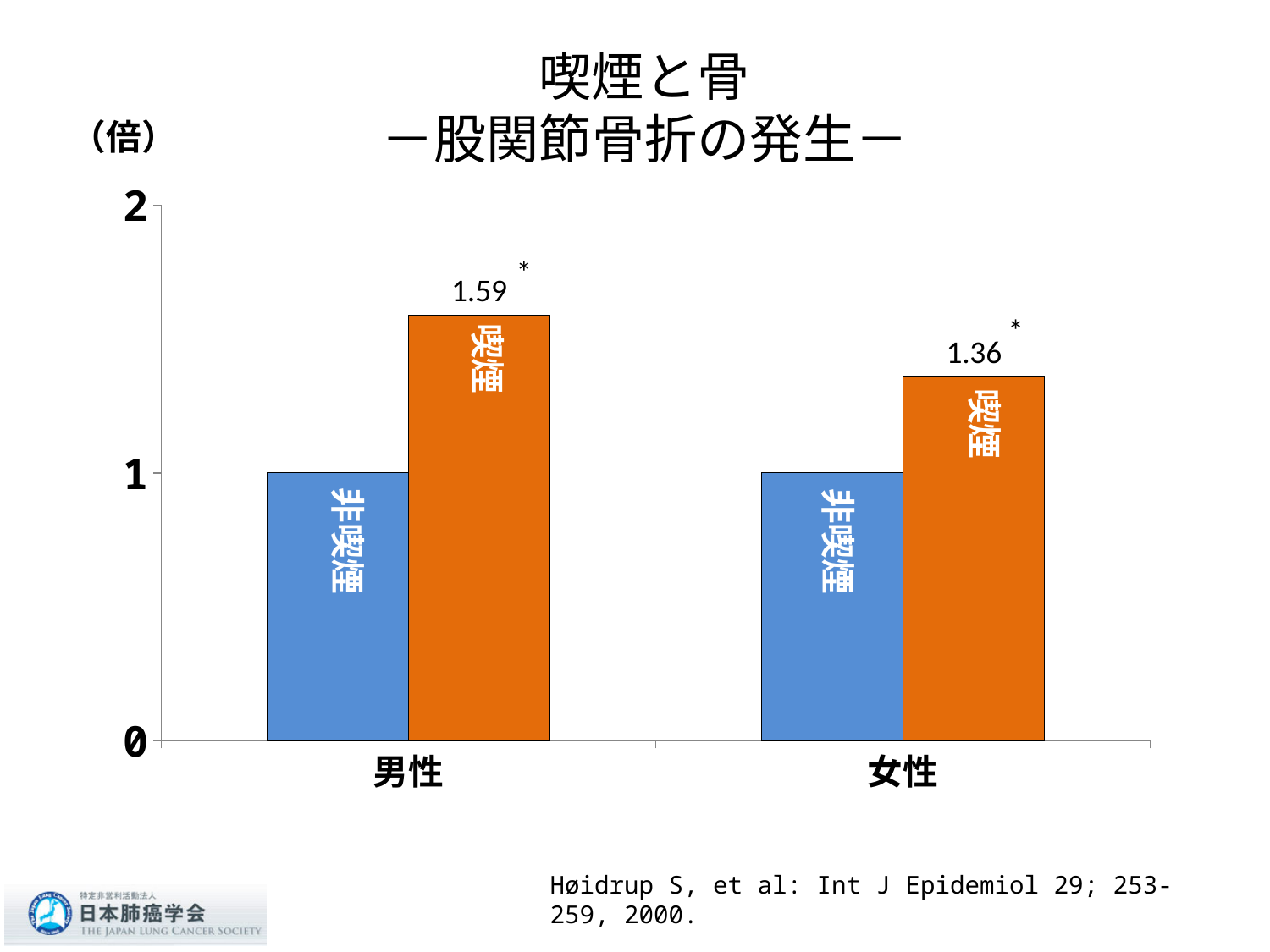

# 喫煙と骨 －股関節骨折の発生－
（倍）

### Chart

| Category | 系列 1 | 系列 2 |
|---|---|---|
| 男性 | 1.0 | 1.59 |
| 女性 | 1.0 | 1.36 |
*
*
喫煙
喫煙
非喫煙
非喫煙
Høidrup S, et al: Int J Epidemiol 29; 253-259, 2000.